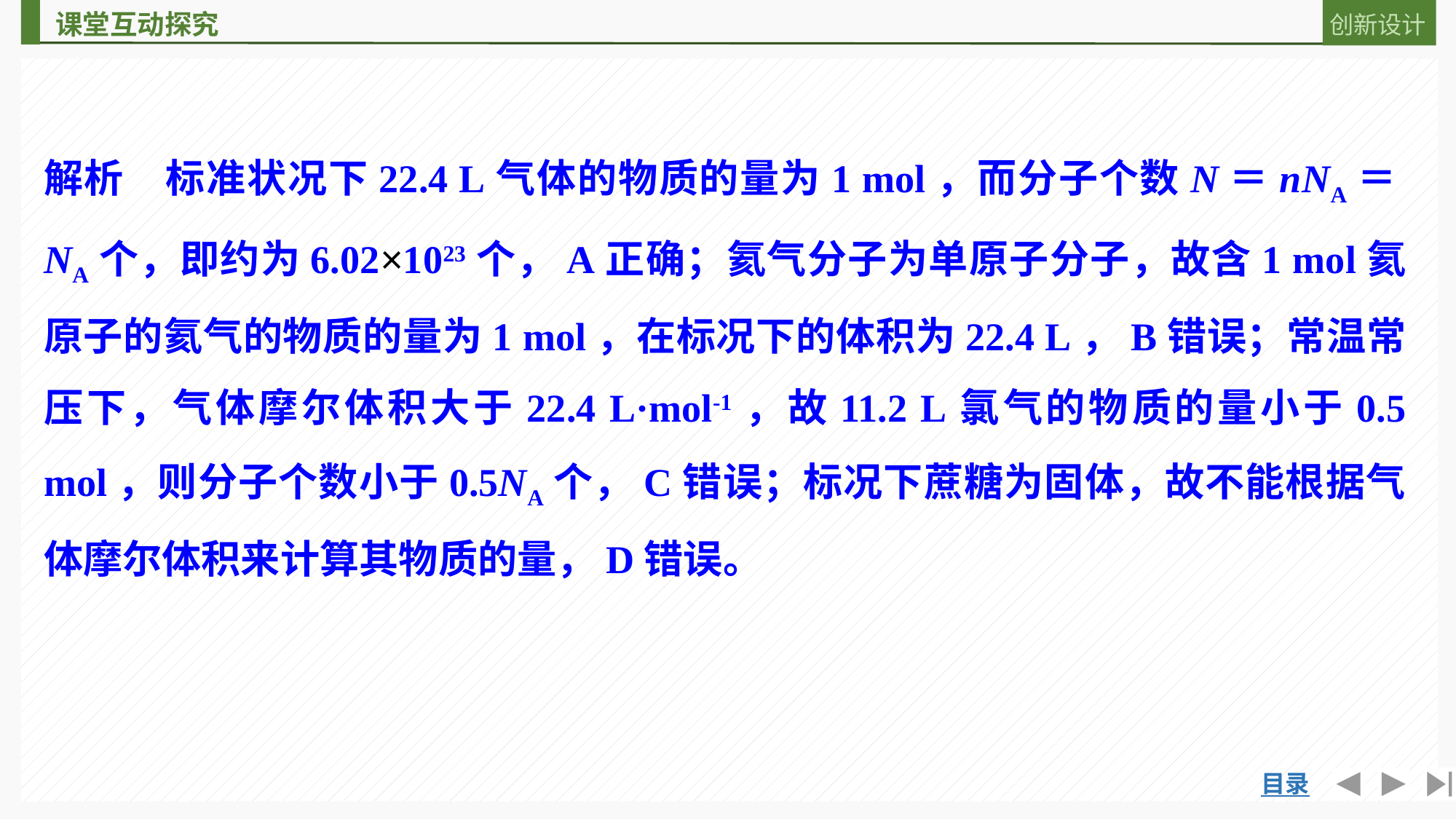

解析　标准状况下22.4 L气体的物质的量为1 mol，而分子个数N＝nNA＝NA个，即约为6.02×1023个，A正确；氦气分子为单原子分子，故含1 mol氦原子的氦气的物质的量为1 mol，在标况下的体积为22.4 L，B错误；常温常压下，气体摩尔体积大于22.4 L·mol-1，故11.2 L氯气的物质的量小于0.5 mol，则分子个数小于0.5NA个，C错误；标况下蔗糖为固体，故不能根据气体摩尔体积来计算其物质的量，D错误。